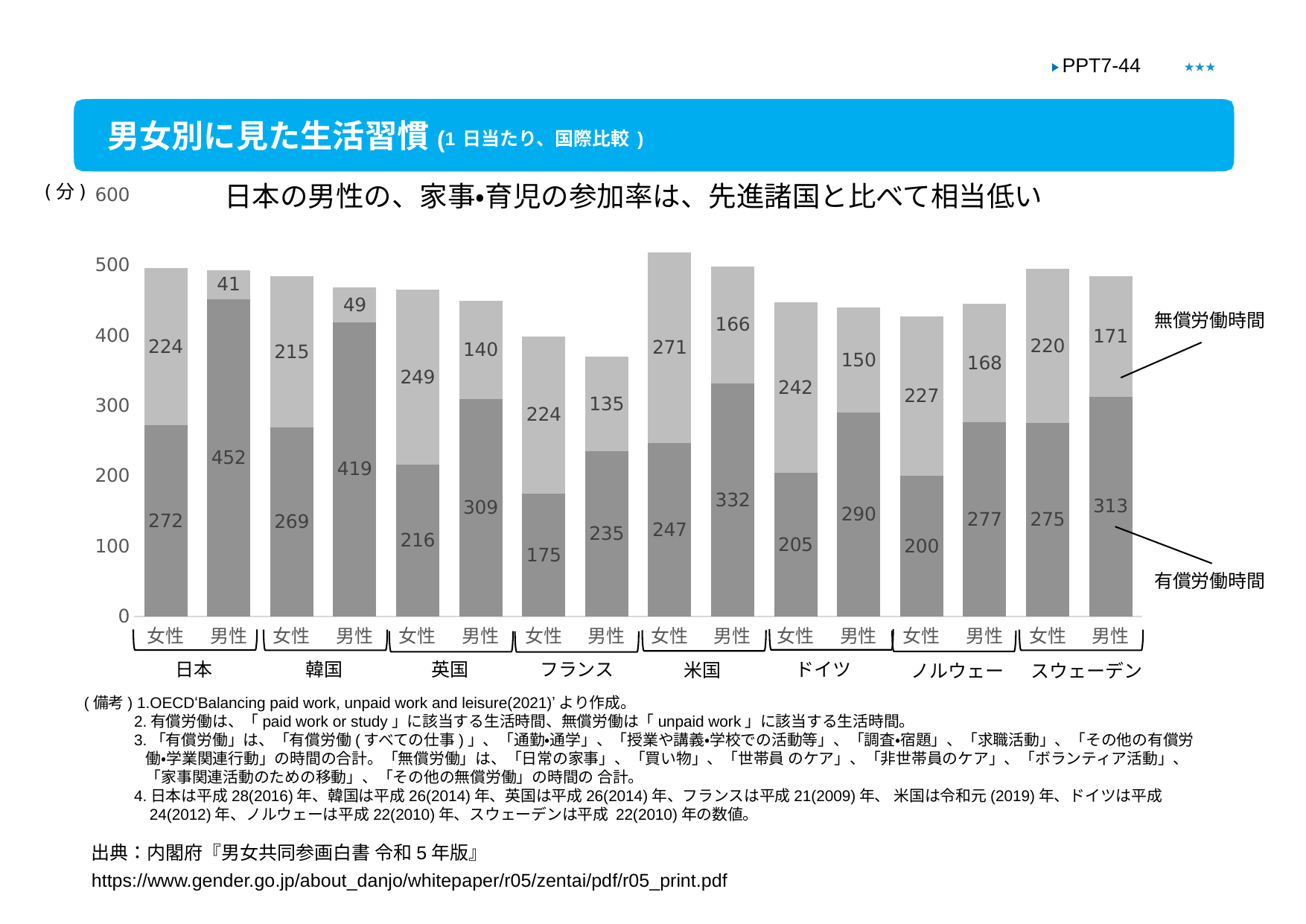

★★★
▶ PPT7-44

男女別に見た生活習慣(1日当たり、国際比較)

日本の男性の、家事・育児の参加率は、先進諸国と比べて相当低い

### Chart

| Category | 有償労働時間 | 無償労働時間 |
|---|---|---|
| 女性 | 272.0 | 224.0 |
| 男性 | 452.0 | 41.0 |
| 女性 | 269.0 | 215.0 |
| 男性 | 419.0 | 49.0 |
| 女性 | 216.0 | 249.0 |
| 男性 | 309.0 | 140.0 |
| 女性 | 175.0 | 224.0 |
| 男性 | 235.0 | 135.0 |
| 女性 | 247.0 | 271.0 |
| 男性 | 332.0 | 166.0 |
| 女性 | 205.0 | 242.0 |
| 男性 | 290.0 | 150.0 |
| 女性 | 200.0 | 227.0 |
| 男性 | 277.0 | 168.0 |
| 女性 | 275.0 | 220.0 |
| 男性 | 313.0 | 171.0 |

ドイツ
日本
韓国
英国
フランス
米国
ノルウェー
スウェーデン
(分)
無償労働時間
有償労働時間
(備考) 1.OECDʻBalancing paid work, unpaid work and leisure(2021)ʼより作成。
　　　2.有償労働は、「paid work or study」に該当する生活時間、無償労働は「unpaid work」に該当する生活時間。
　　　3.「有償労働」は、「有償労働(すべての仕事)」、「通勤・通学」、「授業や講義・学校での活動等」、「調査・宿題」、「求職活動」、「その他の有償労
　　　　働・学業関連行動」の時間の合計。「無償労働」は、「日常の家事」、「買い物」、「世帯員 のケア」、「非世帯員のケア」、「ボランティア活動」、
　　　　「家事関連活動のための移動」、「その他の無償労働」の時間の 合計。
　　　4.日本は平成28(2016)年、韓国は平成26(2014)年、英国は平成26(2014)年、フランスは平成21(2009)年、 米国は令和元(2019)年、ドイツは平成
　　　　24(2012)年、ノルウェーは平成22(2010)年、スウェーデンは平成 22(2010)年の数値。
出典：内閣府『男女共同参画白書 令和5年版』
https://www.gender.go.jp/about_danjo/whitepaper/r05/zentai/pdf/r05_print.pdf